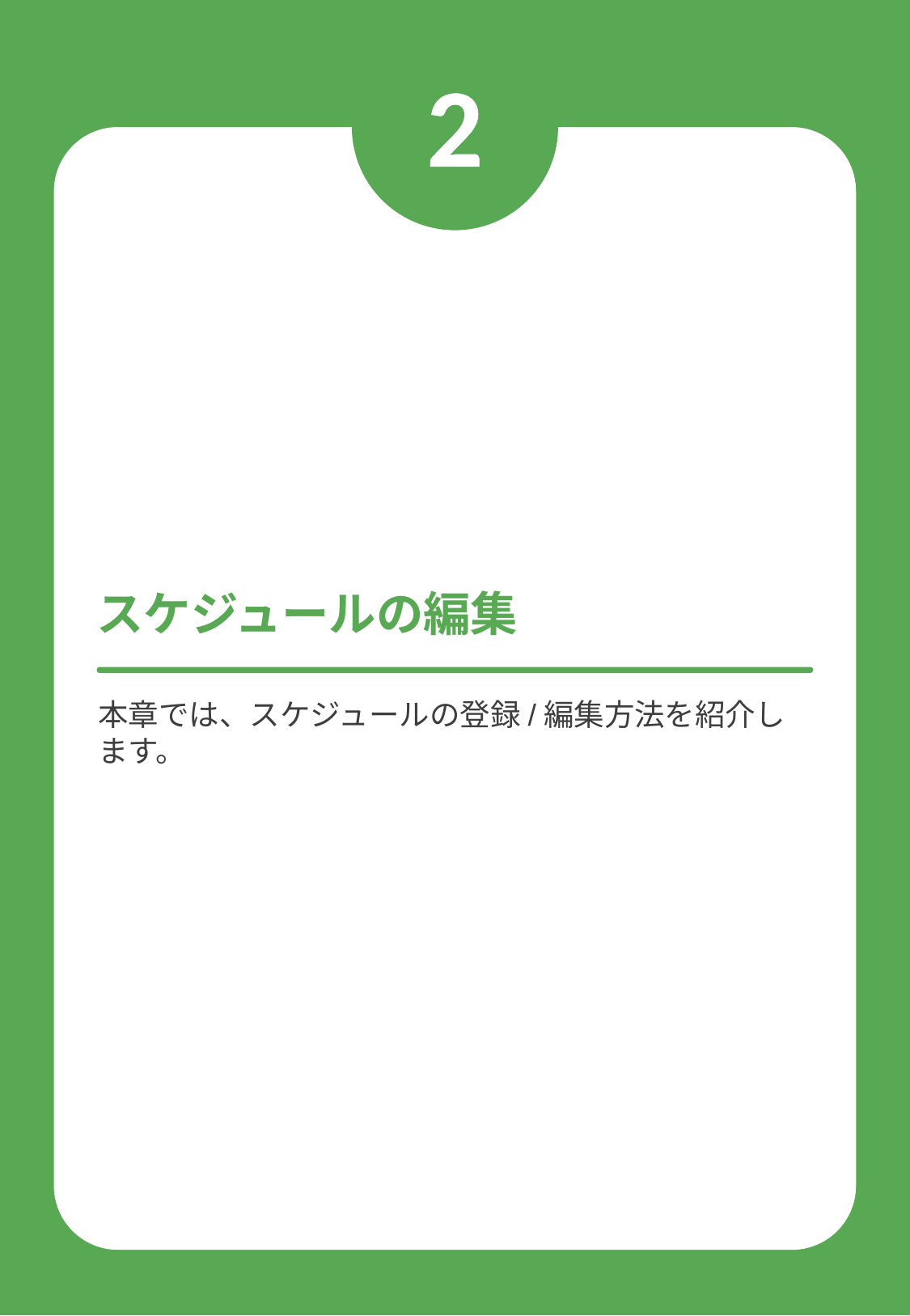

2

スケジュールの編集

本章では、スケジュールの登録/編集方法を紹介します。